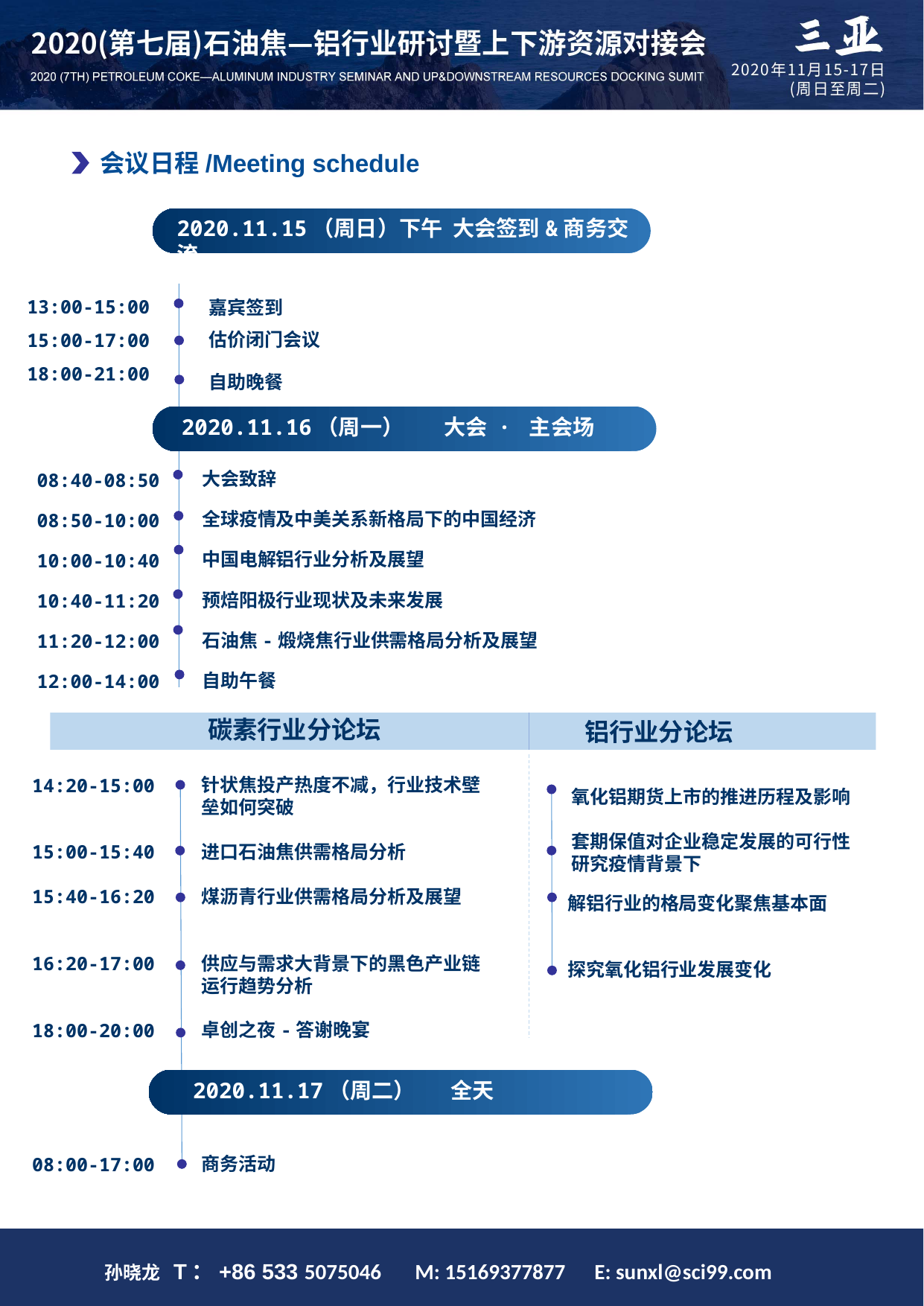

会议日程/Meeting schedule

2020.11.15（周日）下午  大会签到&商务交流

嘉宾签到
估价闭门会议
自助晚餐
13:00-15:00
15:00-17:00
18:00-21:00

2020.11.16（周一）        大会 · 主会场
大会致辞
全球疫情及中美关系新格局下的中国经济
中国电解铝行业分析及展望
预焙阳极行业现状及未来发展
石油焦-煅烧焦行业供需格局分析及展望
自助午餐
08:40-08:50
08:50-10:00
10:00-10:40
10:40-11:20
11:20-12:00
12:00-14:00

碳素行业分论坛
铝行业分论坛

针状焦投产热度不减，行业技术壁垒如何突破

进口石油焦供需格局分析

煤沥青行业供需格局分析及展望

供应与需求大背景下的黑色产业链运行趋势分析

卓创之夜-答谢晚宴

商务活动

14:20-15:00

15:00-15:40

15:40-16:20

16:20-17:00

18:00-20:00

08:00-17:00

氧化铝期货上市的推进历程及影响

套期保值对企业稳定发展的可行性
研究疫情背景下

解铝行业的格局变化聚焦基本面

探究氧化铝行业发展变化

2020.11.17（周二）       全天